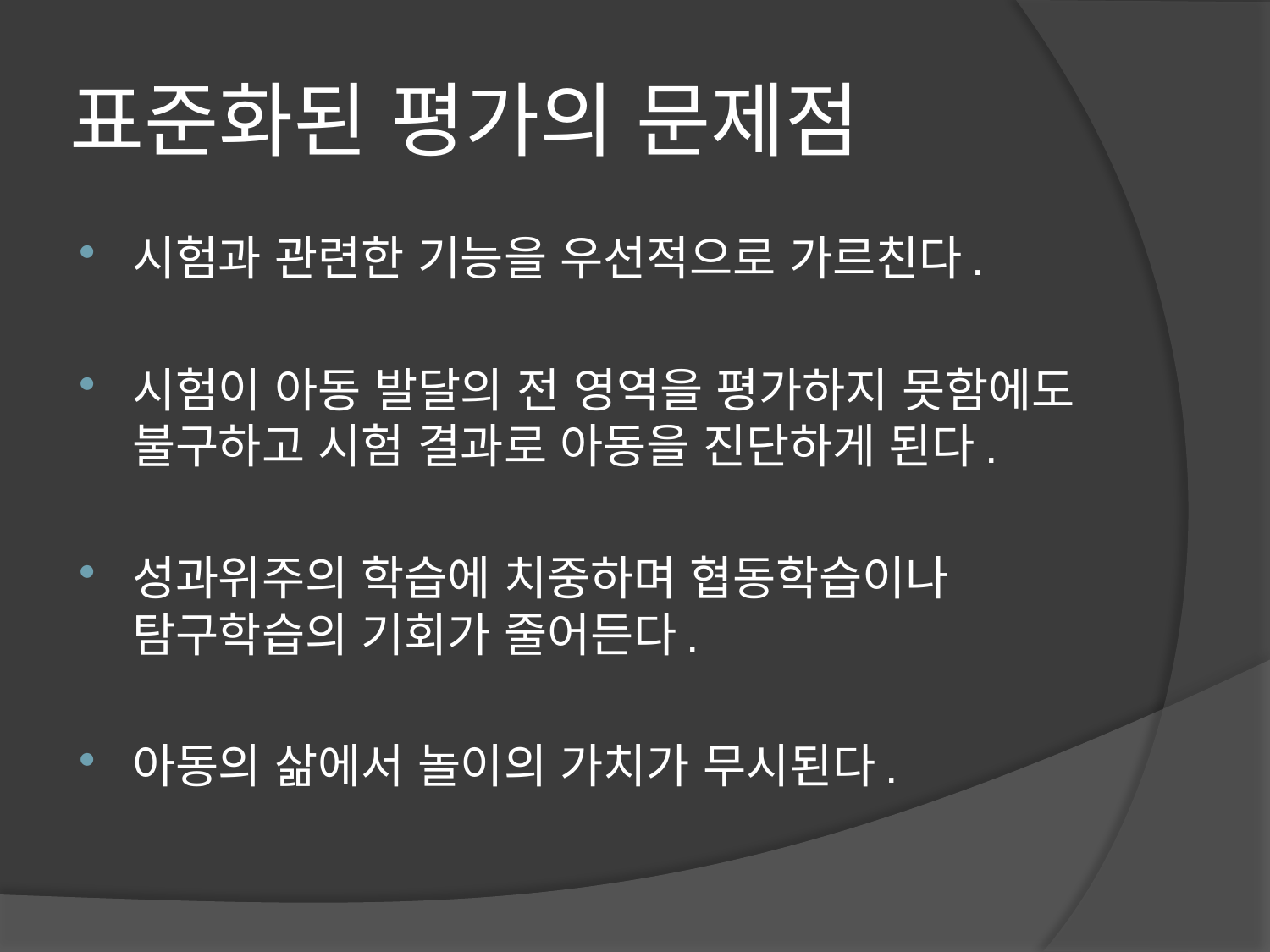

# 표준화된 평가의 문제점
시험과 관련한 기능을 우선적으로 가르친다.

시험이 아동 발달의 전 영역을 평가하지 못함에도 불구하고 시험 결과로 아동을 진단하게 된다.

성과위주의 학습에 치중하며 협동학습이나 탐구학습의 기회가 줄어든다.

아동의 삶에서 놀이의 가치가 무시된다.